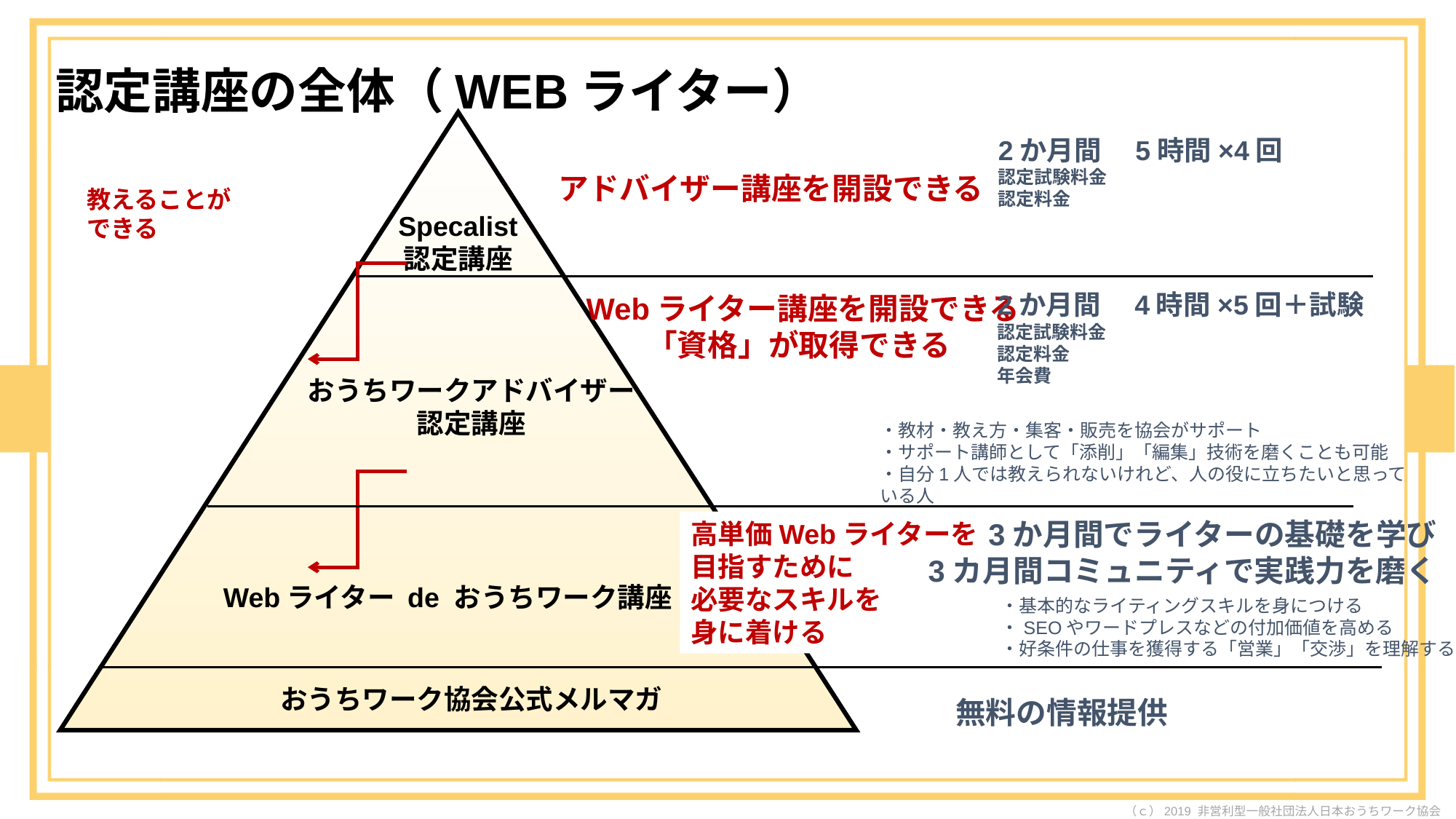

認定講座の全体（WEBライター）

2か月間　5時間×4回
認定試験料金
認定料金
アドバイザー講座を開設できる
教えることが
できる
Specalist
認定講座
2か月間　4時間×5回＋試験
認定試験料金
認定料金
年会費
Webライター講座を開設できる
　　「資格」が取得できる
おうちワークアドバイザー
認定講座
・教材・教え方・集客・販売を協会がサポート
・サポート講師として「添削」「編集」技術を磨くことも可能
・自分1人では教えられないけれど、人の役に立ちたいと思っている人
3か月間でライターの基礎を学び
3カ月間コミュニティで実践力を磨く
高単価Webライターを
目指すために
必要なスキルを
身に着ける
Webライター de おうちワーク講座
・基本的なライティングスキルを身につける
・SEOやワードプレスなどの付加価値を高める
・好条件の仕事を獲得する「営業」「交渉」を理解する

おうちワーク協会公式メルマガ
無料の情報提供